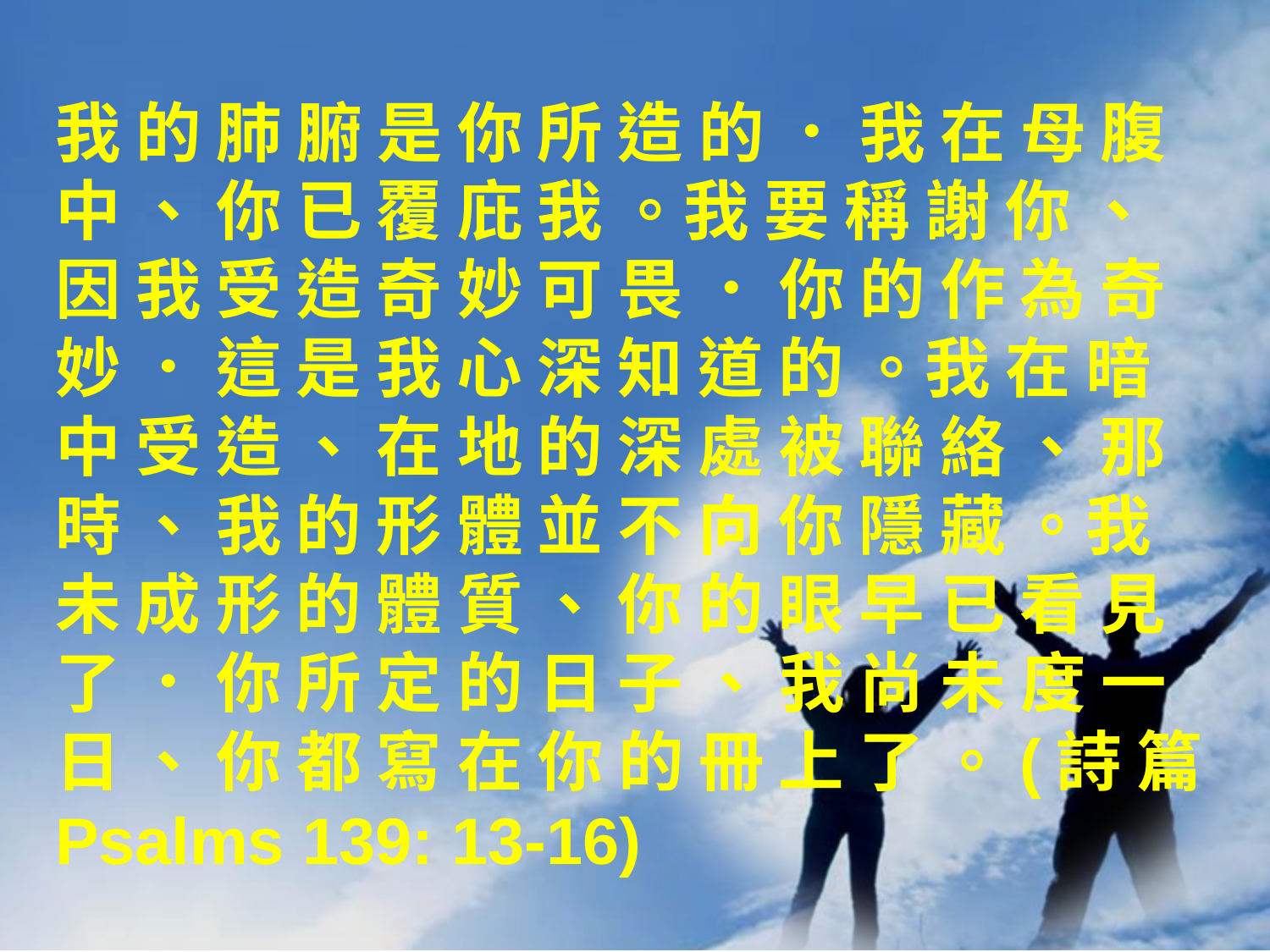

我 的 肺 腑 是 你 所 造 的 ． 我 在 母 腹 中 、 你 已 覆 庇 我 。我 要 稱 謝 你 、 因 我 受 造 奇 妙 可 畏 ． 你 的 作 為 奇 妙 ． 這 是 我 心 深 知 道 的 。我 在 暗 中 受 造 、 在 地 的 深 處 被 聯 絡 、 那 時 、 我 的 形 體 並 不 向 你 隱 藏 。我 未 成 形 的 體 質 、 你 的 眼 早 已 看 見 了 ． 你 所 定 的 日 子 、 我 尚 未 度 一 日 、 你 都 寫 在 你 的 冊 上 了 。(詩 篇 Psalms 139: 13-16)